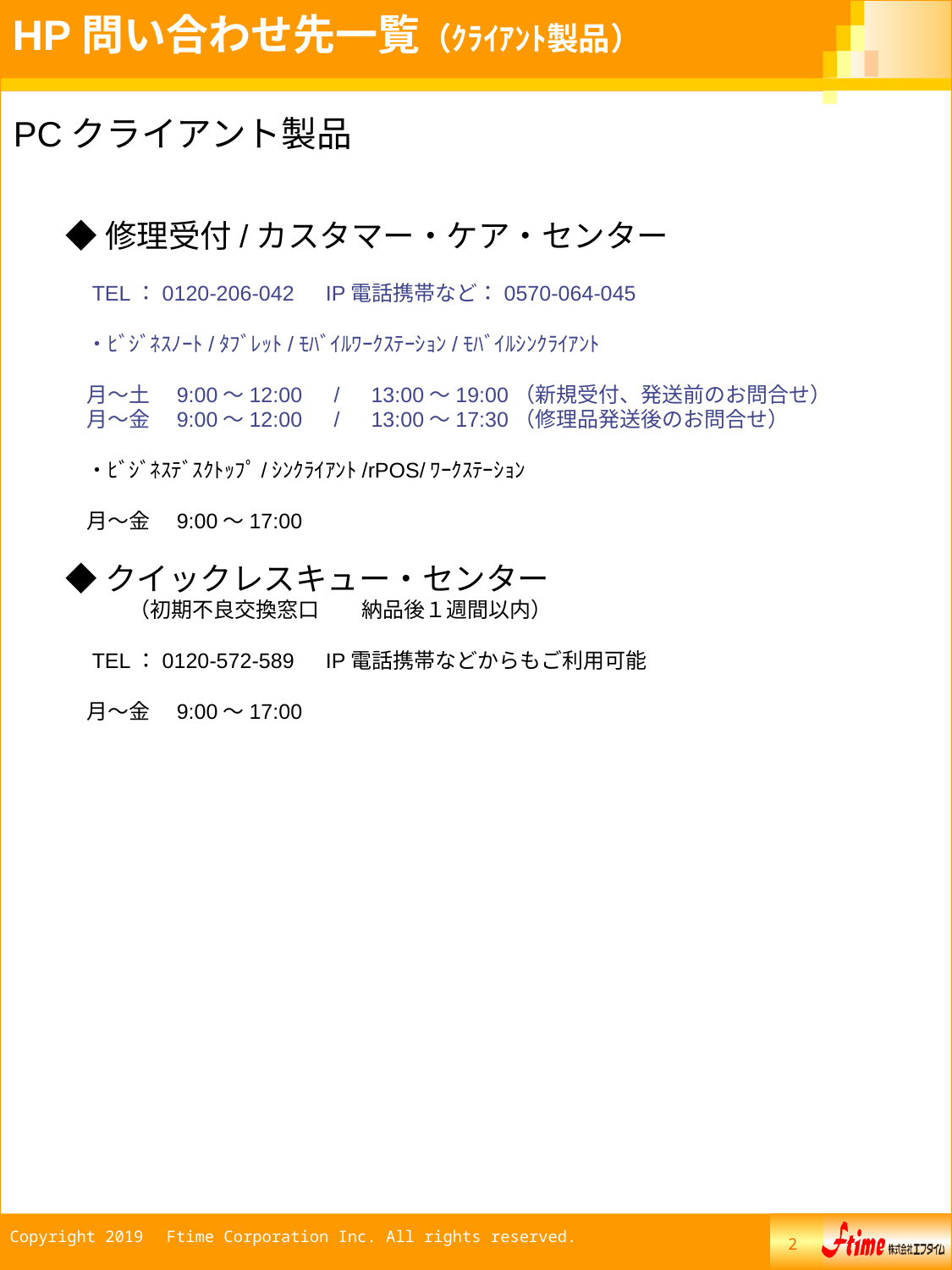

HP問い合わせ先一覧（ｸﾗｲｱﾝﾄ製品）
PCクライアント製品

◆修理受付/カスタマー・ケア・センター

　TEL：0120-206-042　IP電話携帯など：0570-064-045

　・ﾋﾞｼﾞﾈｽﾉｰﾄ/ﾀﾌﾞﾚｯﾄ/ﾓﾊﾞｲﾙﾜｰｸｽﾃｰｼｮﾝ/ﾓﾊﾞｲﾙｼﾝｸﾗｲｱﾝﾄ

　月～土　9:00～12:00　/　13:00～19:00（新規受付、発送前のお問合せ）
　月～金　9:00～12:00　/　13:00～17:30（修理品発送後のお問合せ）

　・ﾋﾞｼﾞﾈｽﾃﾞｽｸﾄｯﾌﾟ/ｼﾝｸﾗｲｱﾝﾄ/rPOS/ﾜｰｸｽﾃｰｼｮﾝ

　月～金　9:00～17:00

◆クイックレスキュー・センター
　　　（初期不良交換窓口　　納品後１週間以内）

　TEL：0120-572-589　IP電話携帯などからもご利用可能

　月～金　9:00～17:00

2